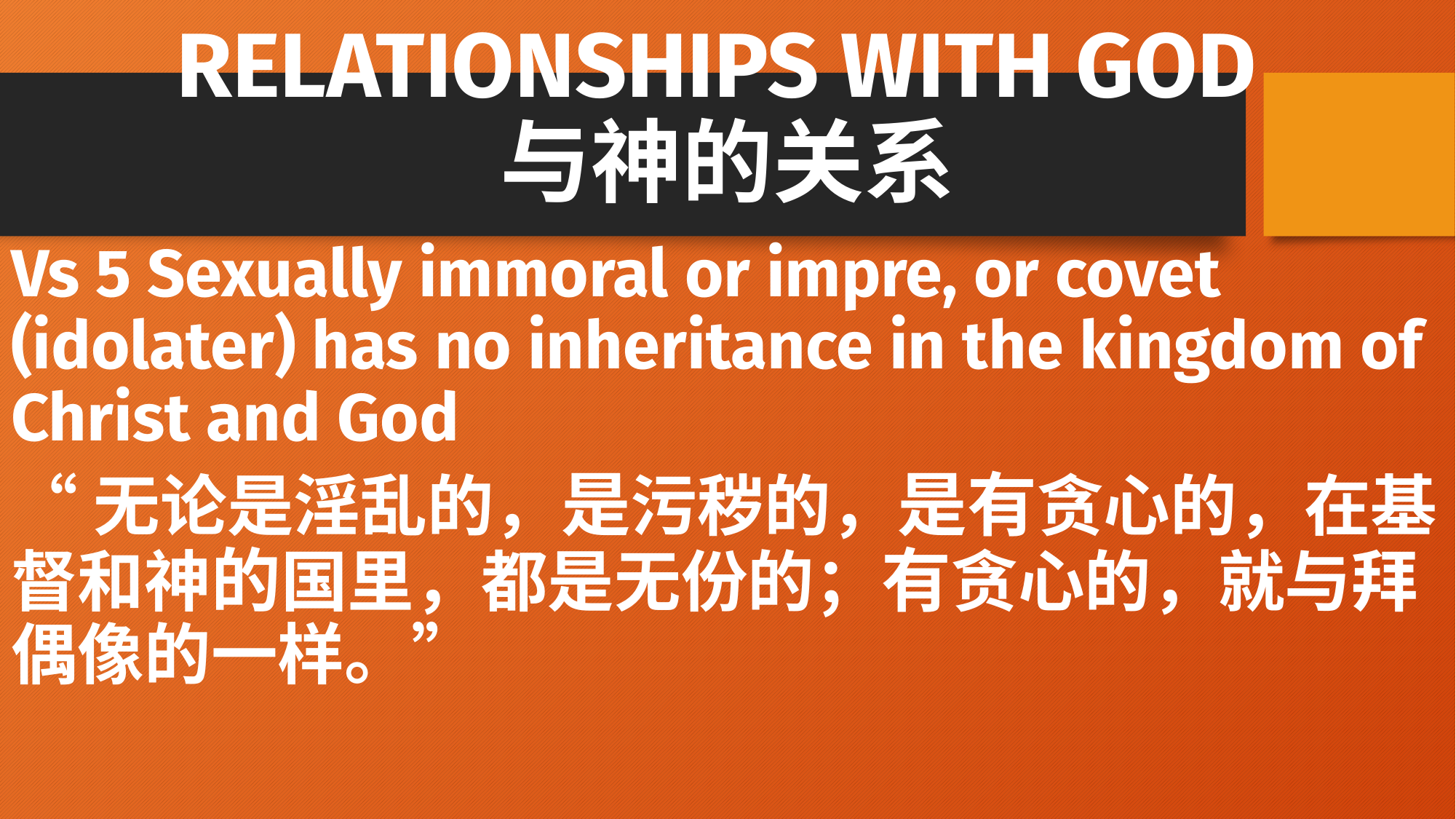

# RELATIONSHIPS WITH GOD 与神的关系
Vs 5 Sexually immoral or impre, or covet (idolater) has no inheritance in the kingdom of Christ and God
“无论是淫乱的，是污秽的，是有贪心的，在基督和神的国里，都是无份的；有贪心的，就与拜偶像的一样。”